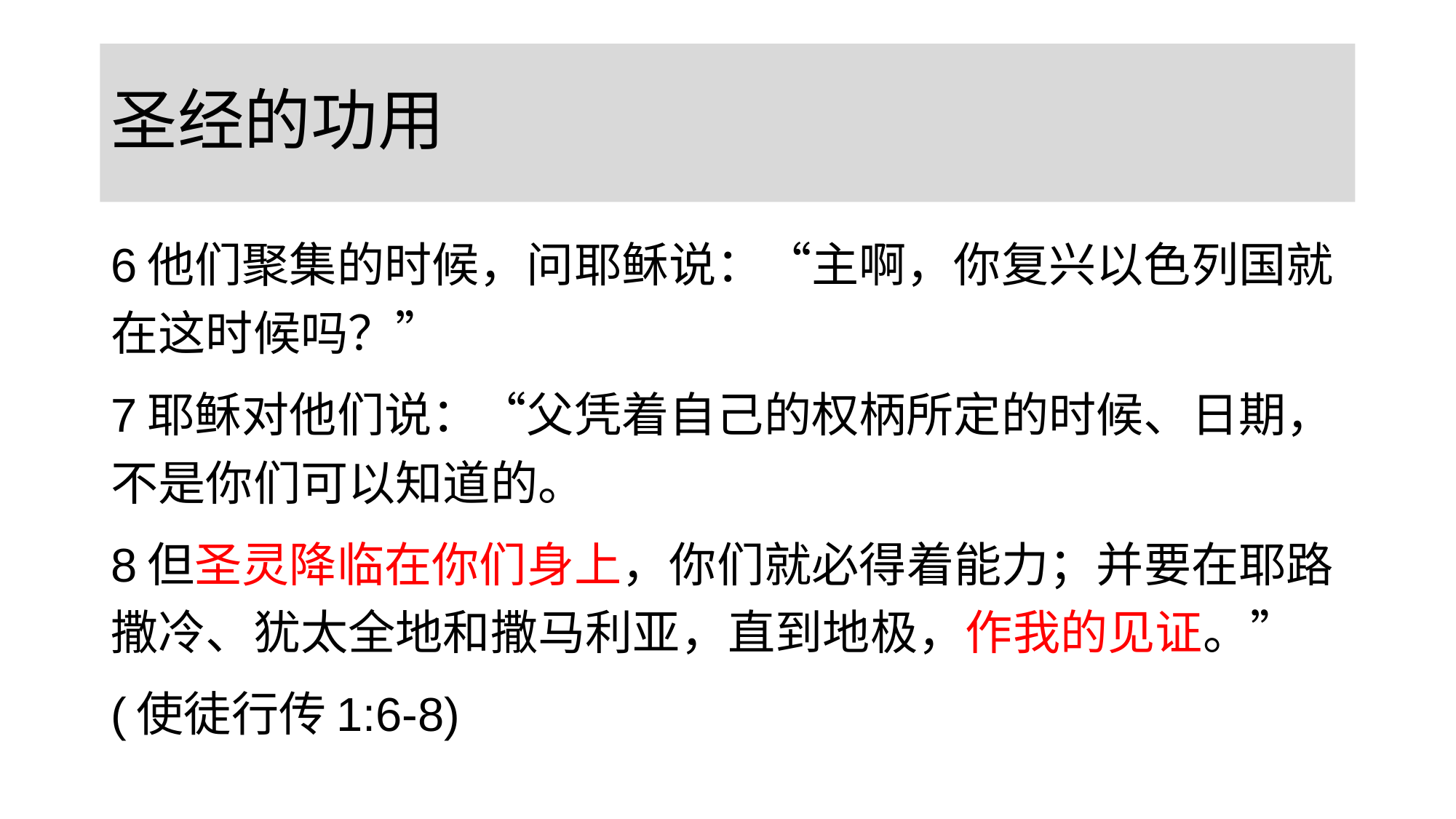

# 圣经的功用
6他们聚集的时候，问耶稣说：“主啊，你复兴以色列国就在这时候吗？”
7耶稣对他们说：“父凭着自己的权柄所定的时候、日期，不是你们可以知道的。
8但圣灵降临在你们身上，你们就必得着能力；并要在耶路撒冷、犹太全地和撒马利亚，直到地极，作我的见证。”
(使徒行传1:6-8)